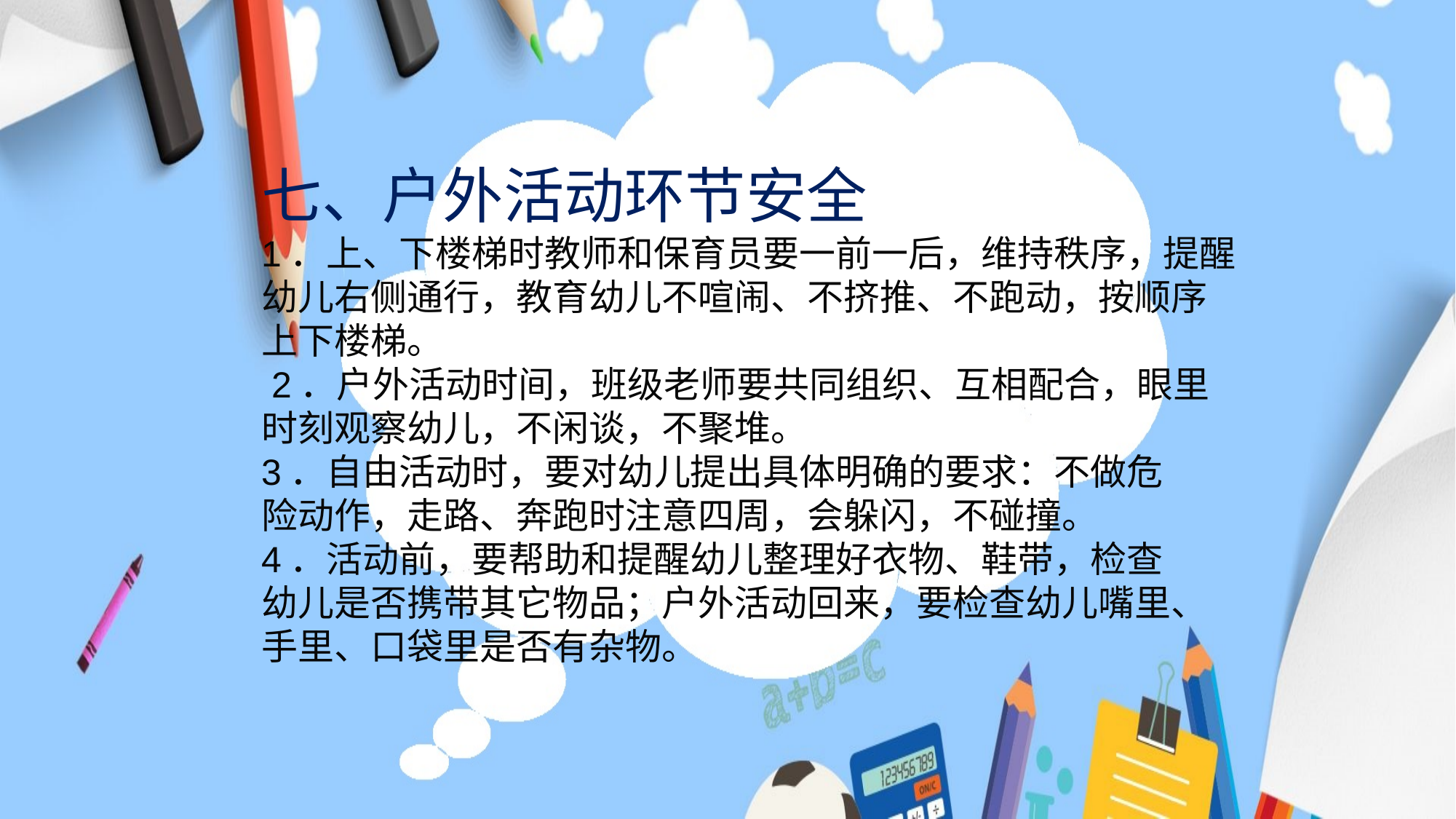

七、户外活动环节安全
1．上、下楼梯时教师和保育员要一前一后，维持秩序，提醒幼儿右侧通行，教育幼儿不喧闹、不挤推、不跑动，按顺序上下楼梯。
 2．户外活动时间，班级老师要共同组织、互相配合，眼里时刻观察幼儿，不闲谈，不聚堆。
3．自由活动时，要对幼儿提出具体明确的要求：不做危
险动作，走路、奔跑时注意四周，会躲闪，不碰撞。
4．活动前，要帮助和提醒幼儿整理好衣物、鞋带，检查
幼儿是否携带其它物品；户外活动回来，要检查幼儿嘴里、
手里、口袋里是否有杂物。